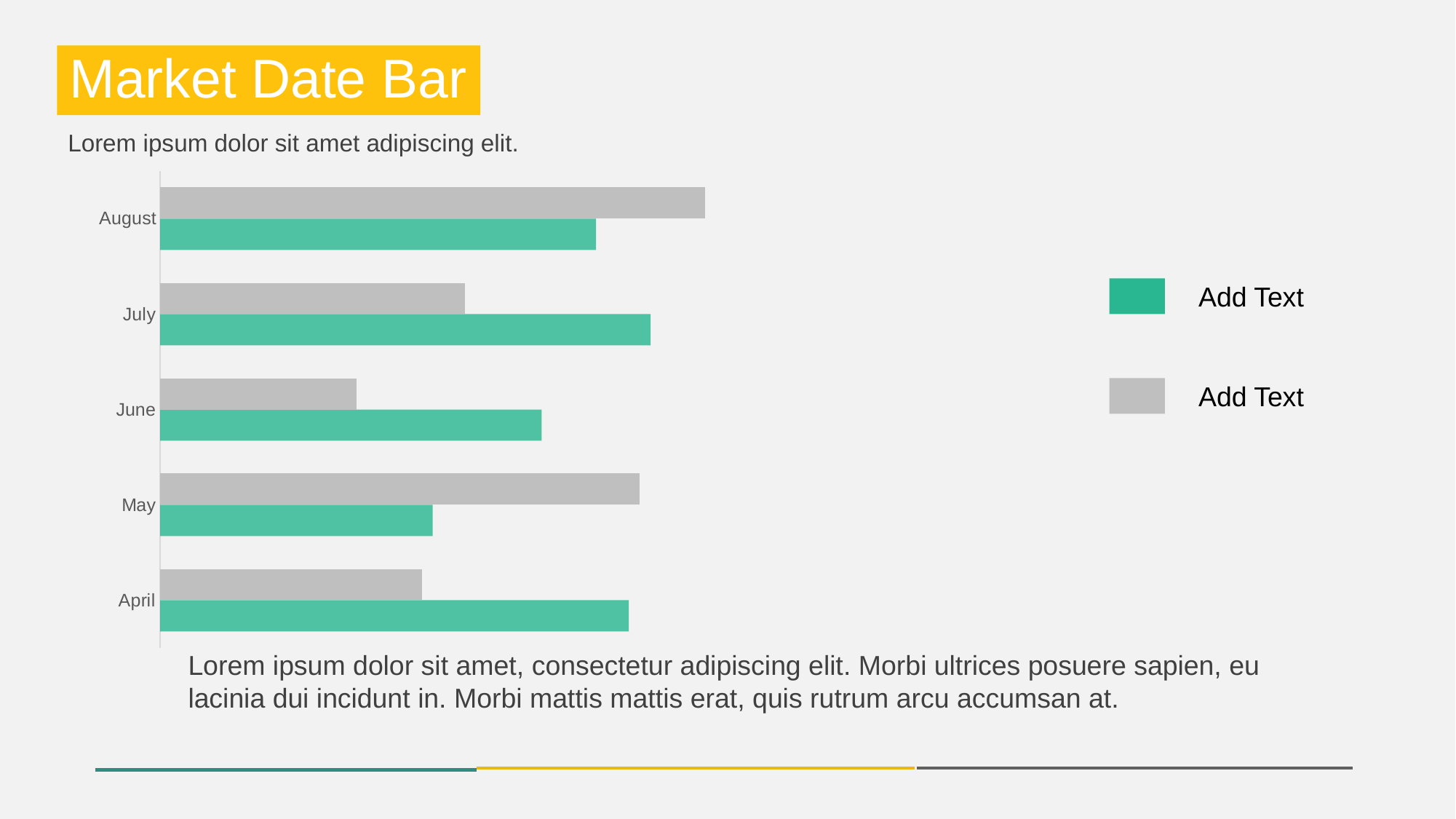

Market Date Bar

Lorem ipsum dolor sit amet adipiscing elit.

### Chart

| Category | 系列 1 | 系列 2 |
|---|---|---|
| April | 4.3 | 2.4 |
| May | 2.5 | 4.4 |
| June | 3.5 | 1.8 |
| July | 4.5 | 2.8 |
| August | 4.0 | 5.0 |
Add Text

Add Text

Lorem ipsum dolor sit amet, consectetur adipiscing elit. Morbi ultrices posuere sapien, eu lacinia dui incidunt in. Morbi mattis mattis erat, quis rutrum arcu accumsan at.